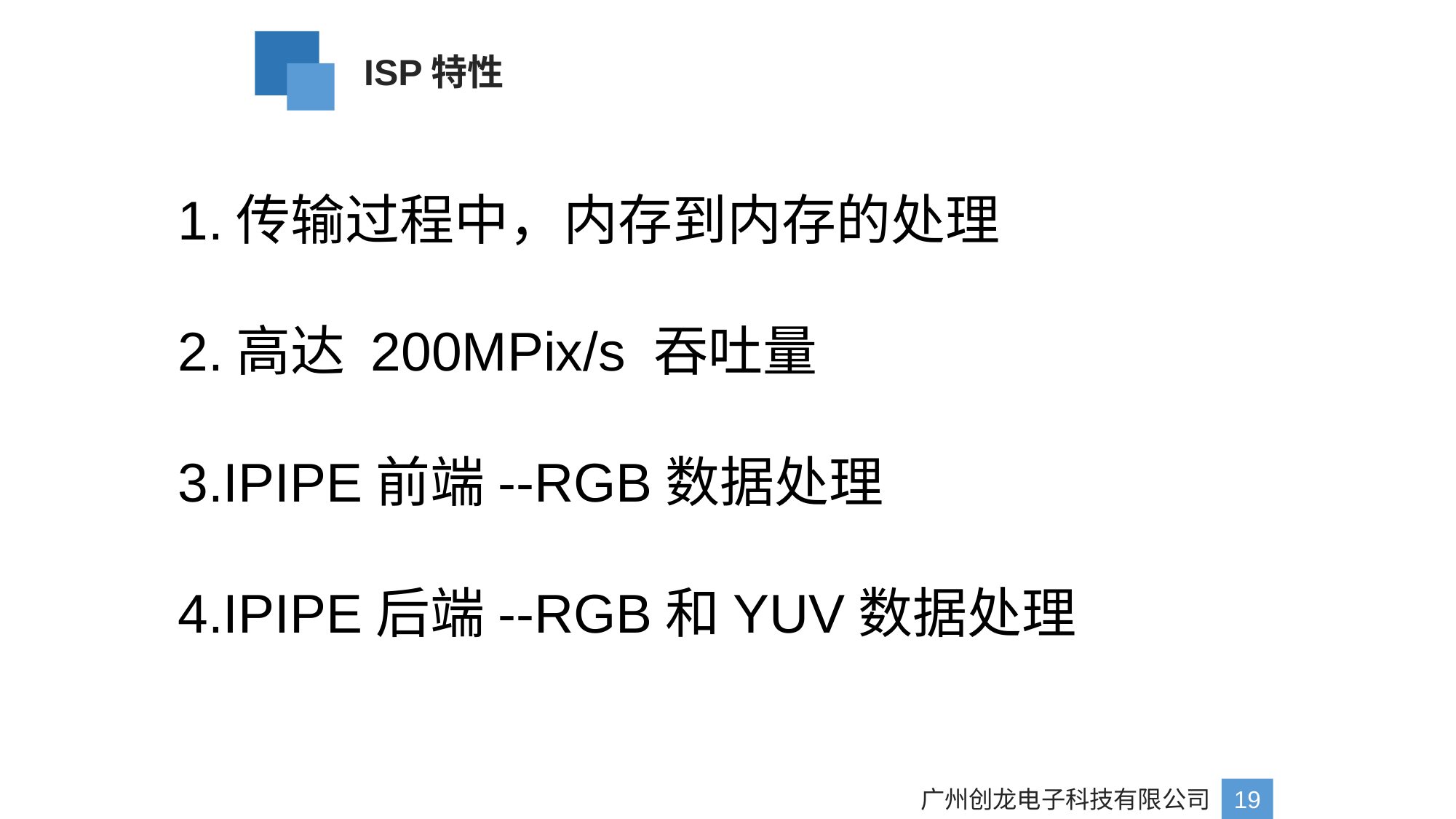

ISP特性
1.传输过程中，内存到内存的处理

2.高达 200MPix/s 吞吐量
3.IPIPE前端--RGB数据处理

4.IPIPE后端--RGB和YUV数据处理

广州创龙电子科技有限公司
19